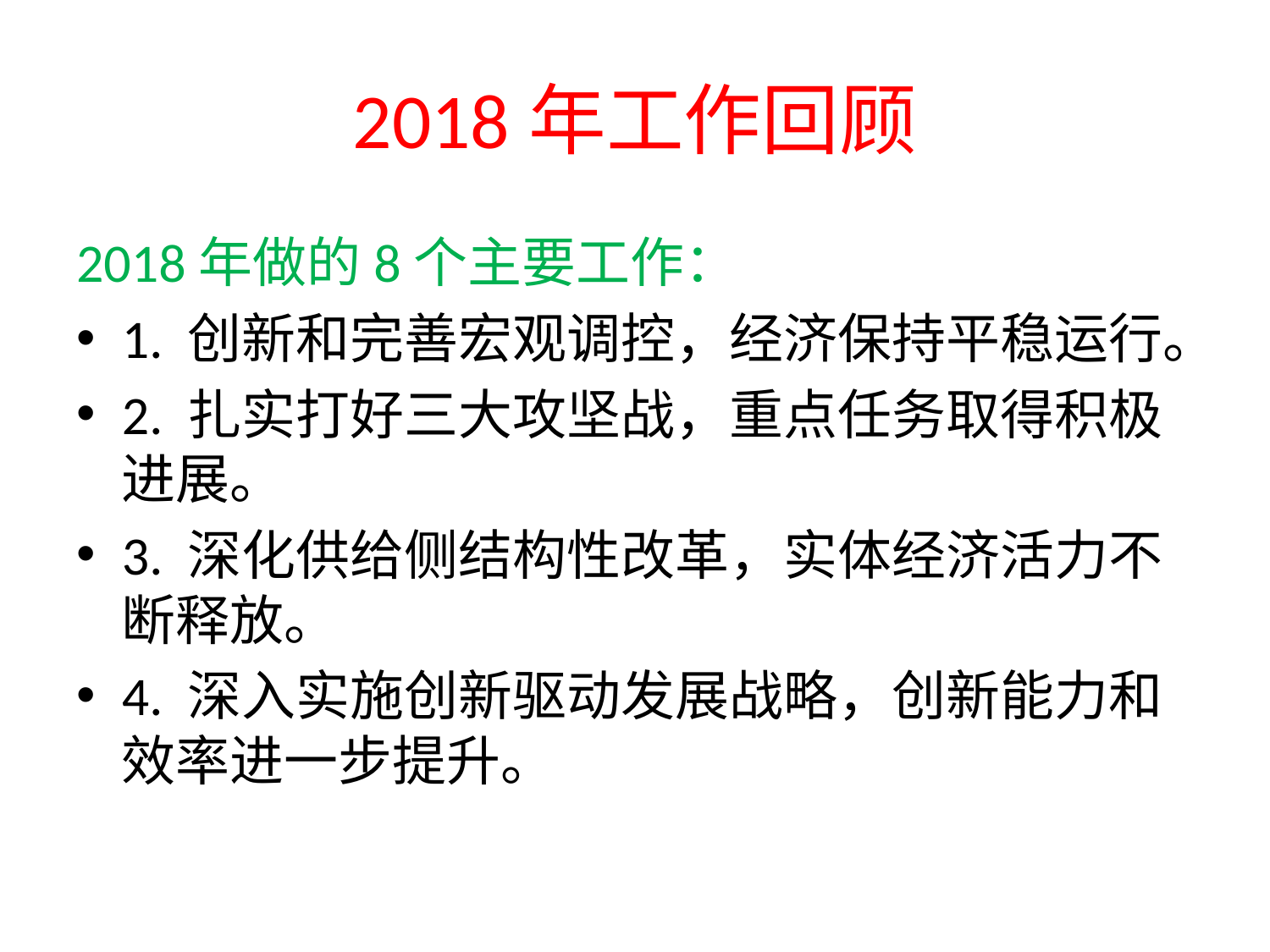

# 2018年工作回顾
2018年做的8个主要工作：
1. 创新和完善宏观调控，经济保持平稳运行。
2. 扎实打好三大攻坚战，重点任务取得积极进展。
3. 深化供给侧结构性改革，实体经济活力不断释放。
4. 深入实施创新驱动发展战略，创新能力和效率进一步提升。